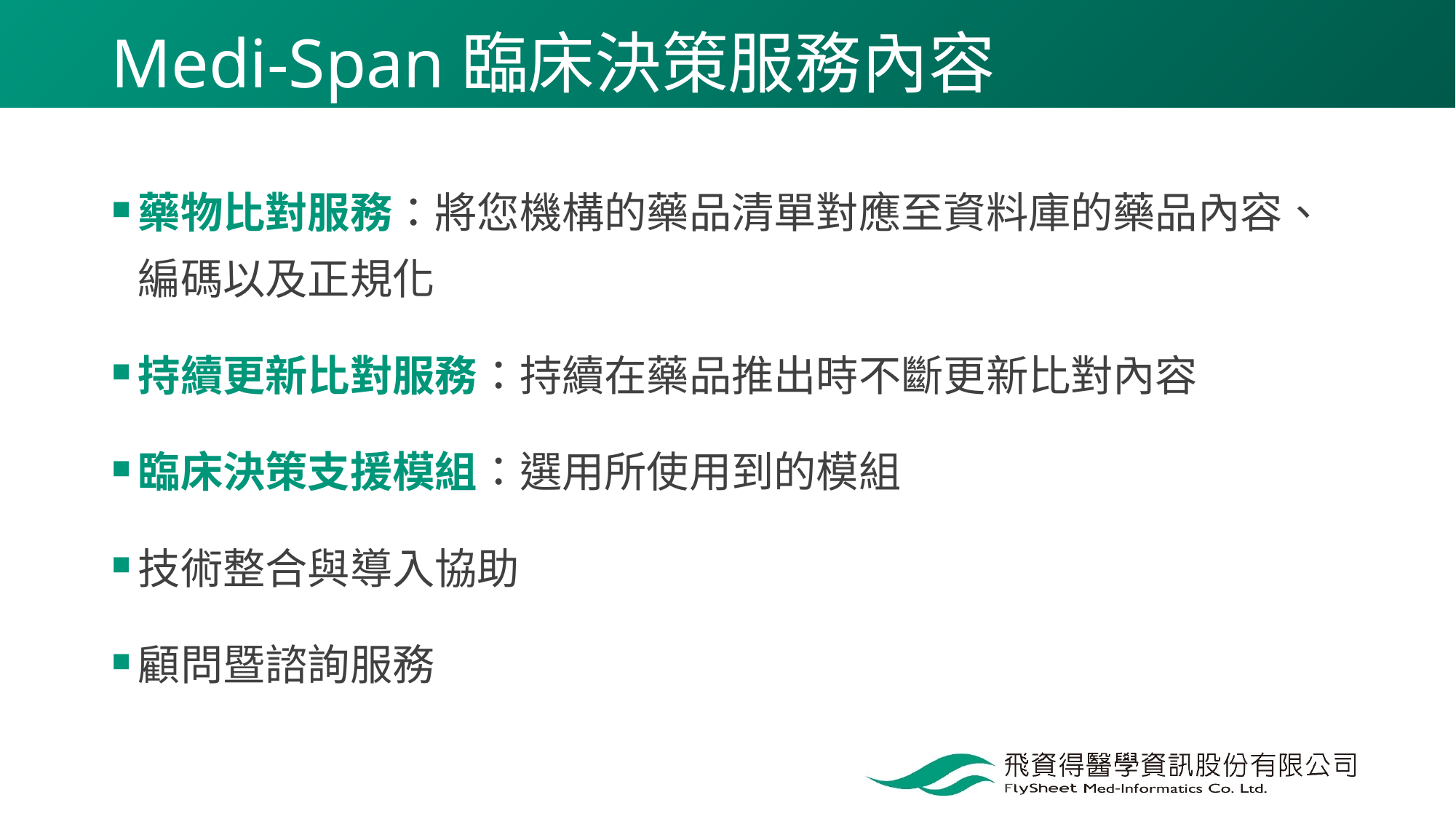

# Medi-Span臨床決策服務內容
藥物比對服務：將您機構的藥品清單對應至資料庫的藥品內容、編碼以及正規化
持續更新比對服務：持續在藥品推出時不斷更新比對內容
臨床決策支援模組：選用所使用到的模組
技術整合與導入協助
顧問暨諮詢服務